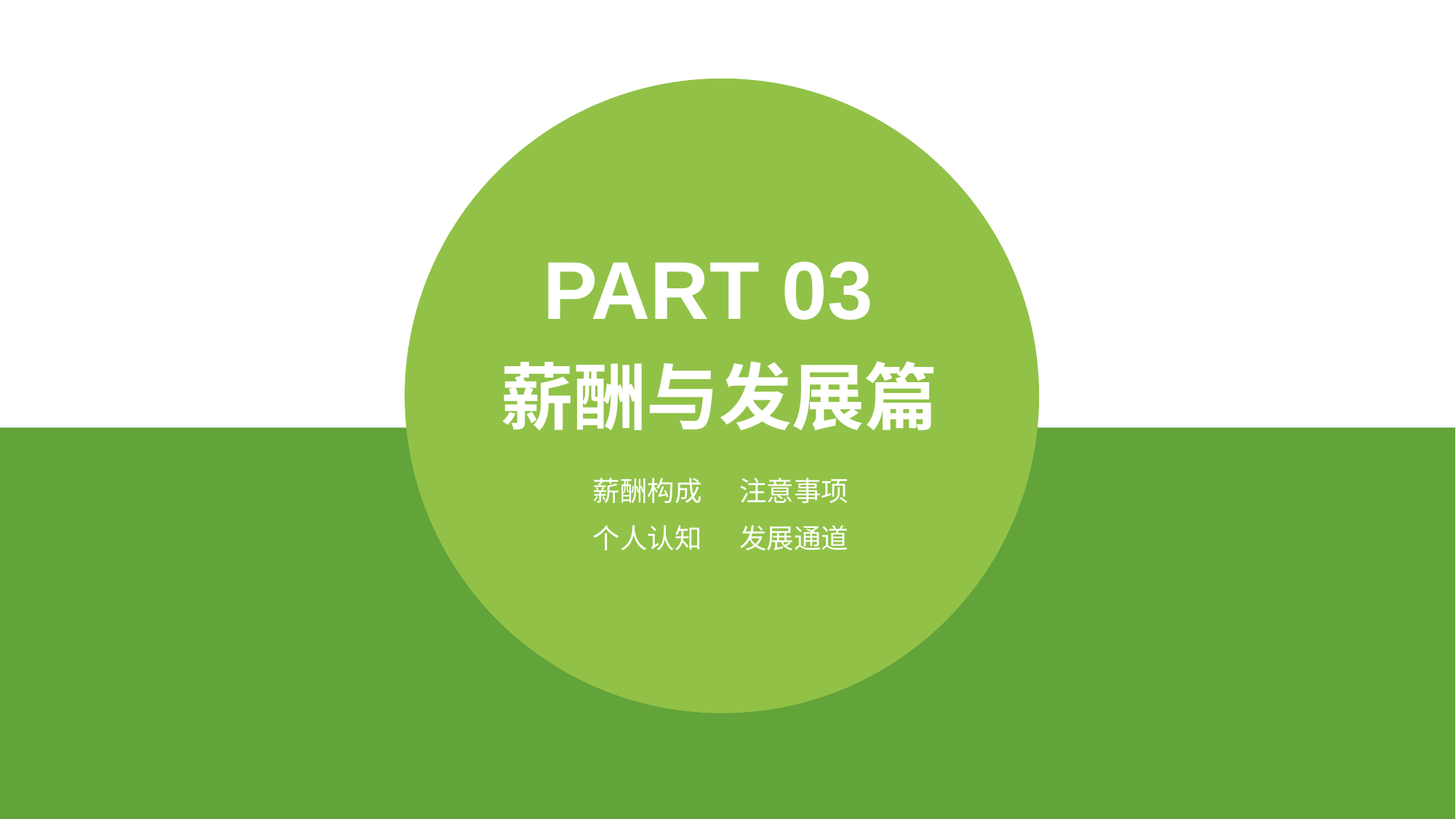

PART 03
薪酬与发展篇

薪酬构成
注意事项
个人认知
发展通道